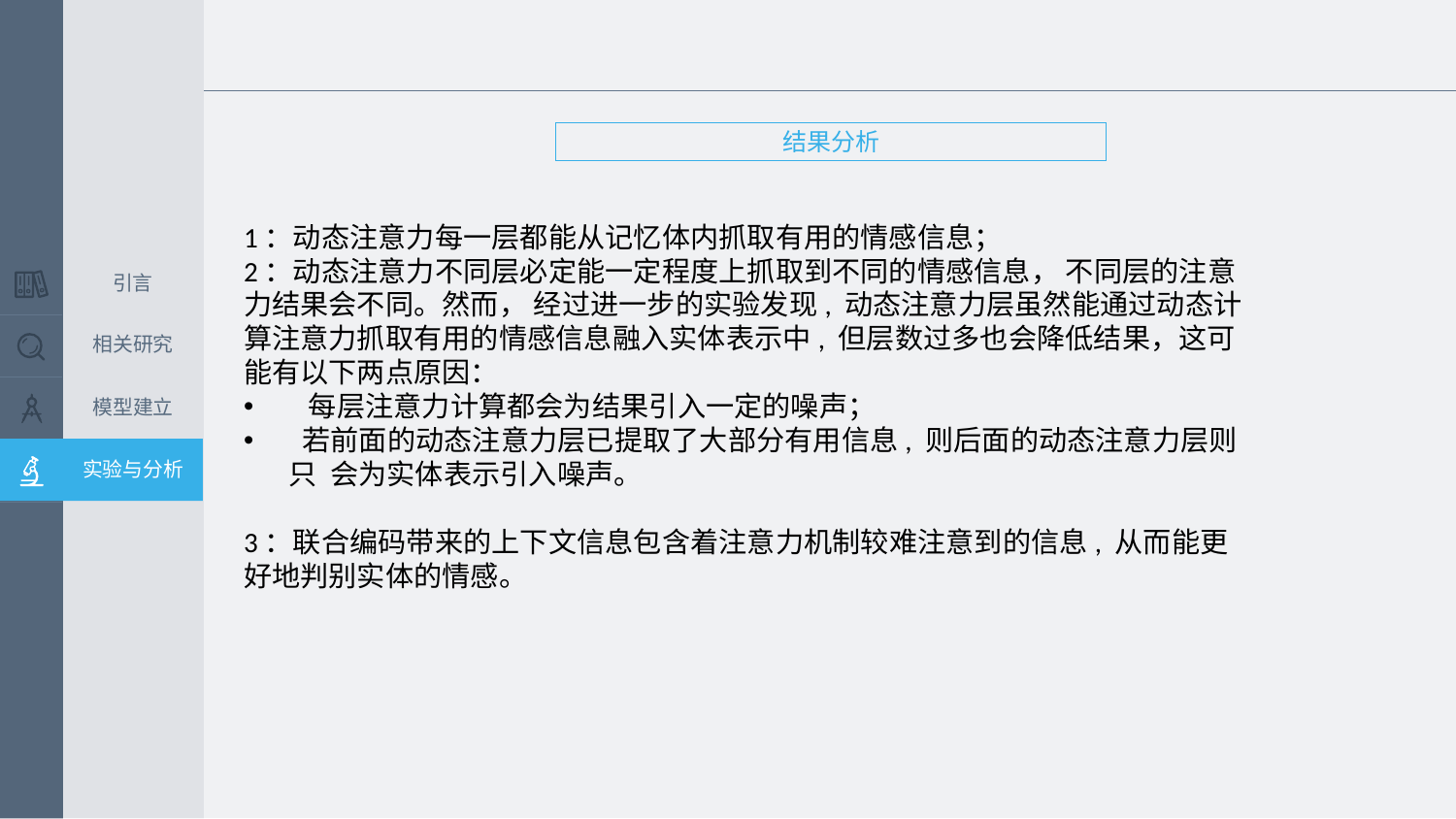

结果分析
1：动态注意力每一层都能从记忆体内抓取有用的情感信息；
2：动态注意力不同层必定能一定程度上抓取到不同的情感信息， 不同层的注意力结果会不同。然而， 经过进一步的实验发现, 动态注意力层虽然能通过动态计算注意力抓取有用的情感信息融入实体表示中, 但层数过多也会降低结果，这可能有以下两点原因：
  每层注意力计算都会为结果引入一定的噪声；
 若前面的动态注意力层已提取了大部分有用信息, 则后面的动态注意力层则只  会为实体表示引入噪声。

3：联合编码带来的上下文信息包含着注意力机制较难注意到的信息, 从而能更好地判别实体的情感。
引言

相关研究

模型建立

实验与分析